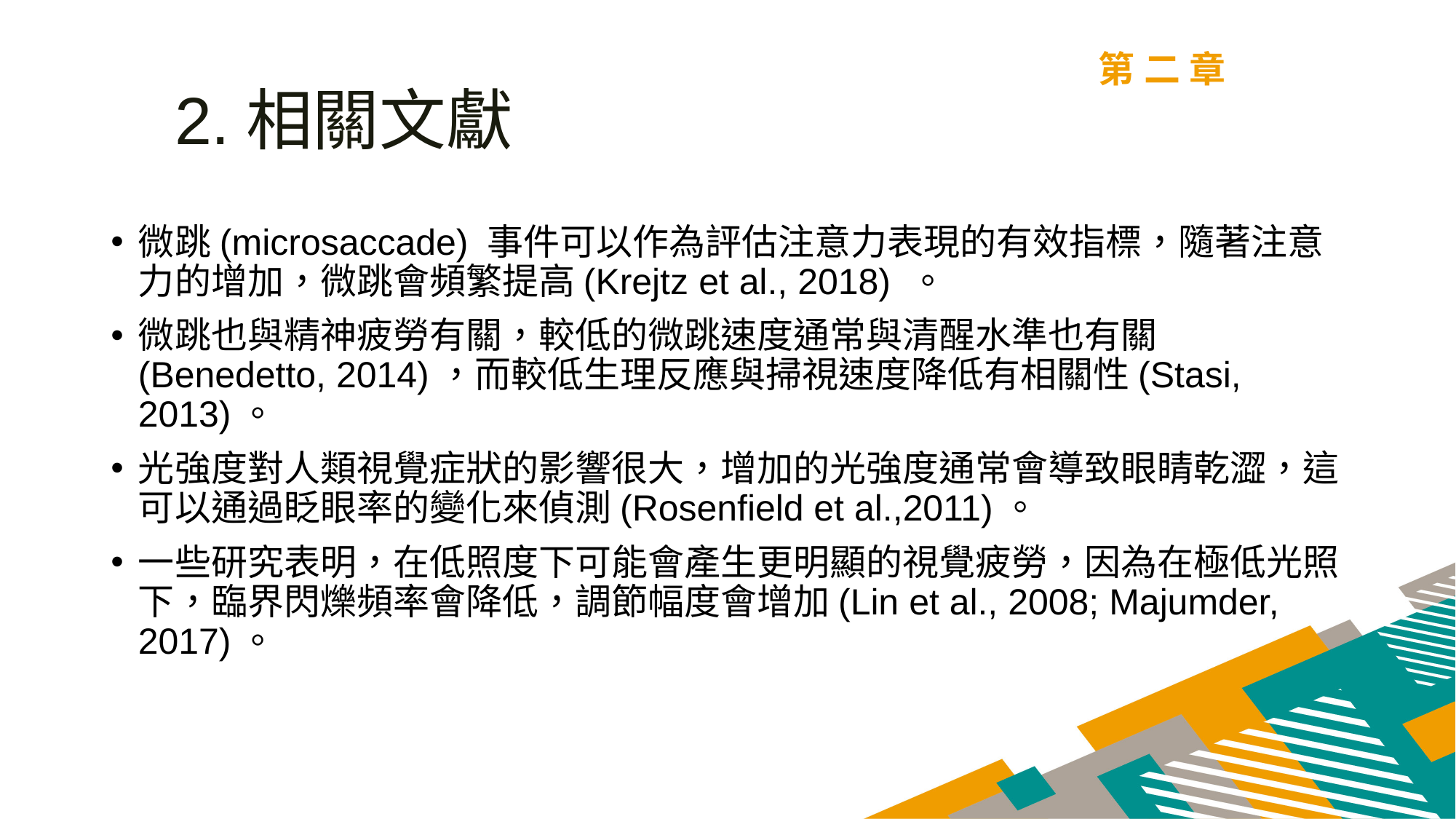

第二章
2.相關文獻
微跳(microsaccade) 事件可以作為評估注意力表現的有效指標，隨著注意力的增加，微跳會頻繁提高(Krejtz et al., 2018) 。
微跳也與精神疲勞有關，較低的微跳速度通常與清醒水準也有關(Benedetto, 2014)，而較低生理反應與掃視速度降低有相關性(Stasi, 2013)。
光強度對人類視覺症狀的影響很大，增加的光強度通常會導致眼睛乾澀，這可以通過眨眼率的變化來偵測(Rosenfield et al.,2011)。
一些研究表明，在低照度下可能會產生更明顯的視覺疲勞，因為在極低光照下，臨界閃爍頻率會降低，調節幅度會增加(Lin et al., 2008; Majumder, 2017)。